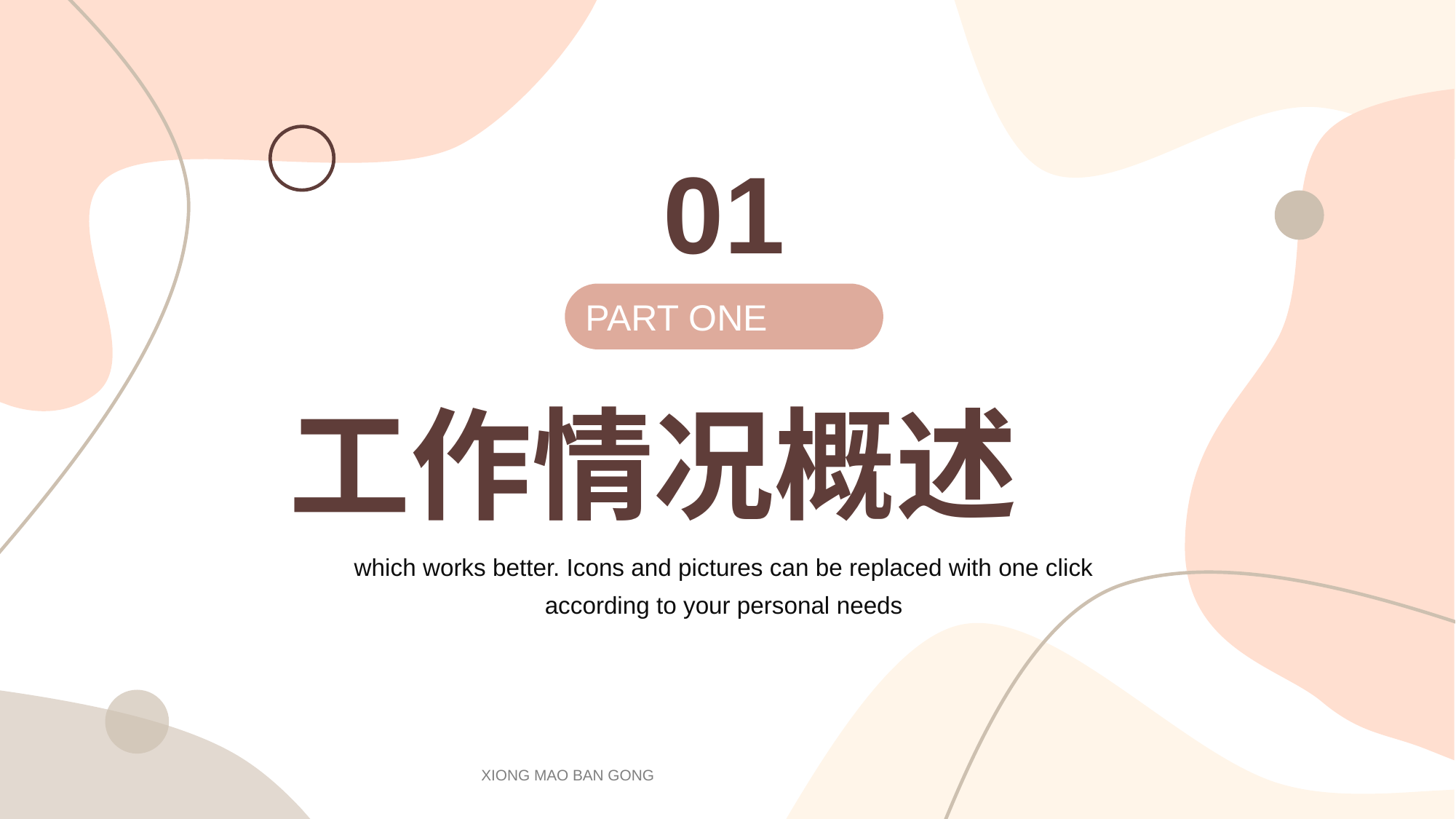

01
PART ONE
工作情况概述
which works better. Icons and pictures can be replaced with one click according to your personal needs
XIONG MAO BAN GONG